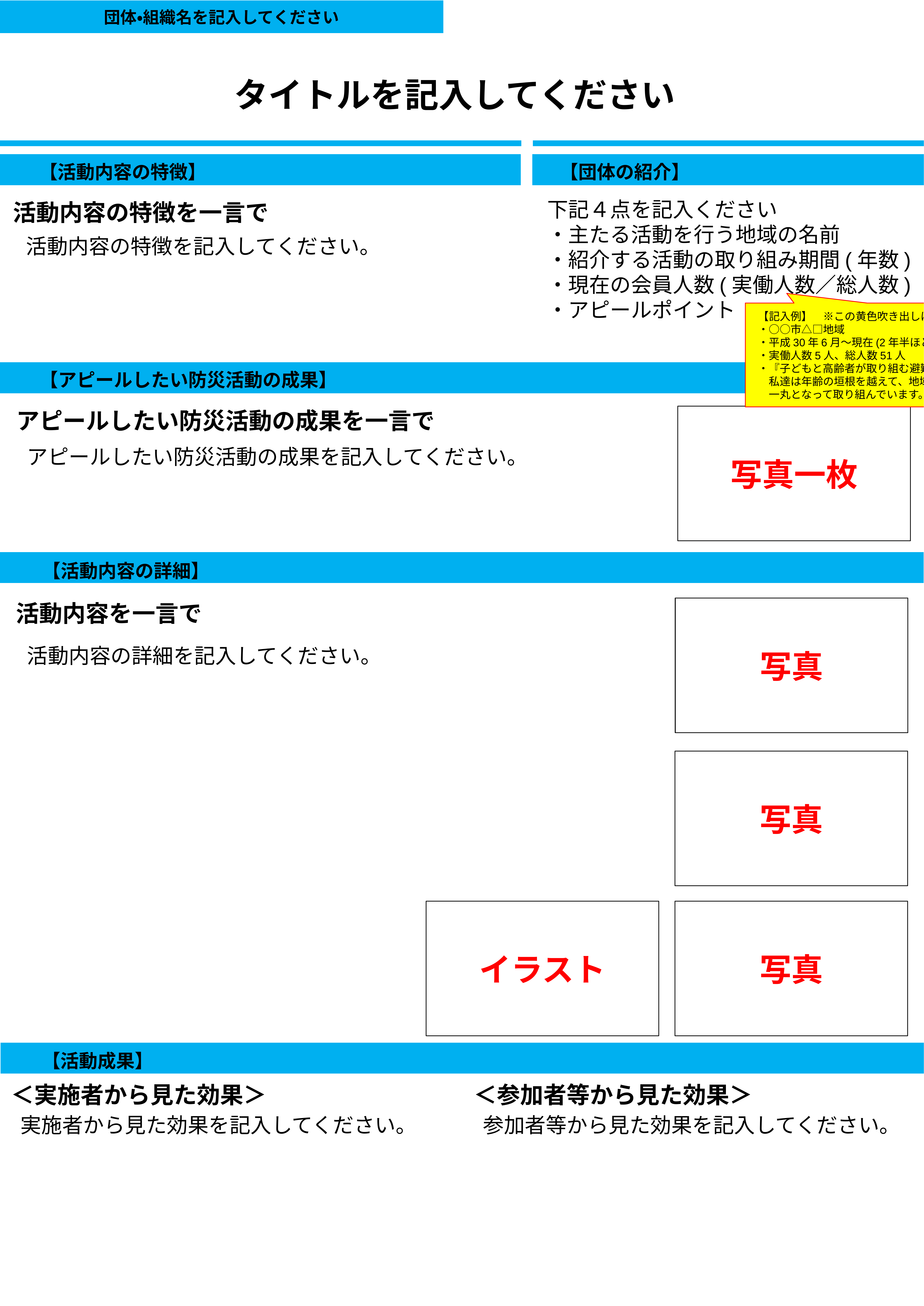

団体・組織名を記入してください
タイトルを記入してください
【活動内容の特徴】　　　　　　　　　　　　　　　　　　　【団体の紹介】
下記４点を記入ください
・主たる活動を行う地域の名前
・紹介する活動の取り組み期間(年数)
・現在の会員人数(実働人数／総人数)
・アピールポイント

活動内容の特徴を一言で
活動内容の特徴を記入してください。
【記入例】　※この黄色吹き出しは応募の際には削除
・○○市△□地域
・平成30年6月～現在(2年半ほど)
・実働人数5人、総人数51人
・『子どもと高齢者が取り組む避難所運営』
　私達は年齢の垣根を越えて、地域の安全安心に
　一丸となって取り組んでいます。
【アピールしたい防災活動の成果】
アピールしたい防災活動の成果を一言で
写真一枚
アピールしたい防災活動の成果を記入してください。
【活動内容の詳細】
活動内容を一言で
写真
活動内容の詳細を記入してください。
写真
イラスト
写真
【活動成果】
＜実施者から見た効果＞
＜参加者等から見た効果＞
参加者等から見た効果を記入してください。
実施者から見た効果を記入してください。